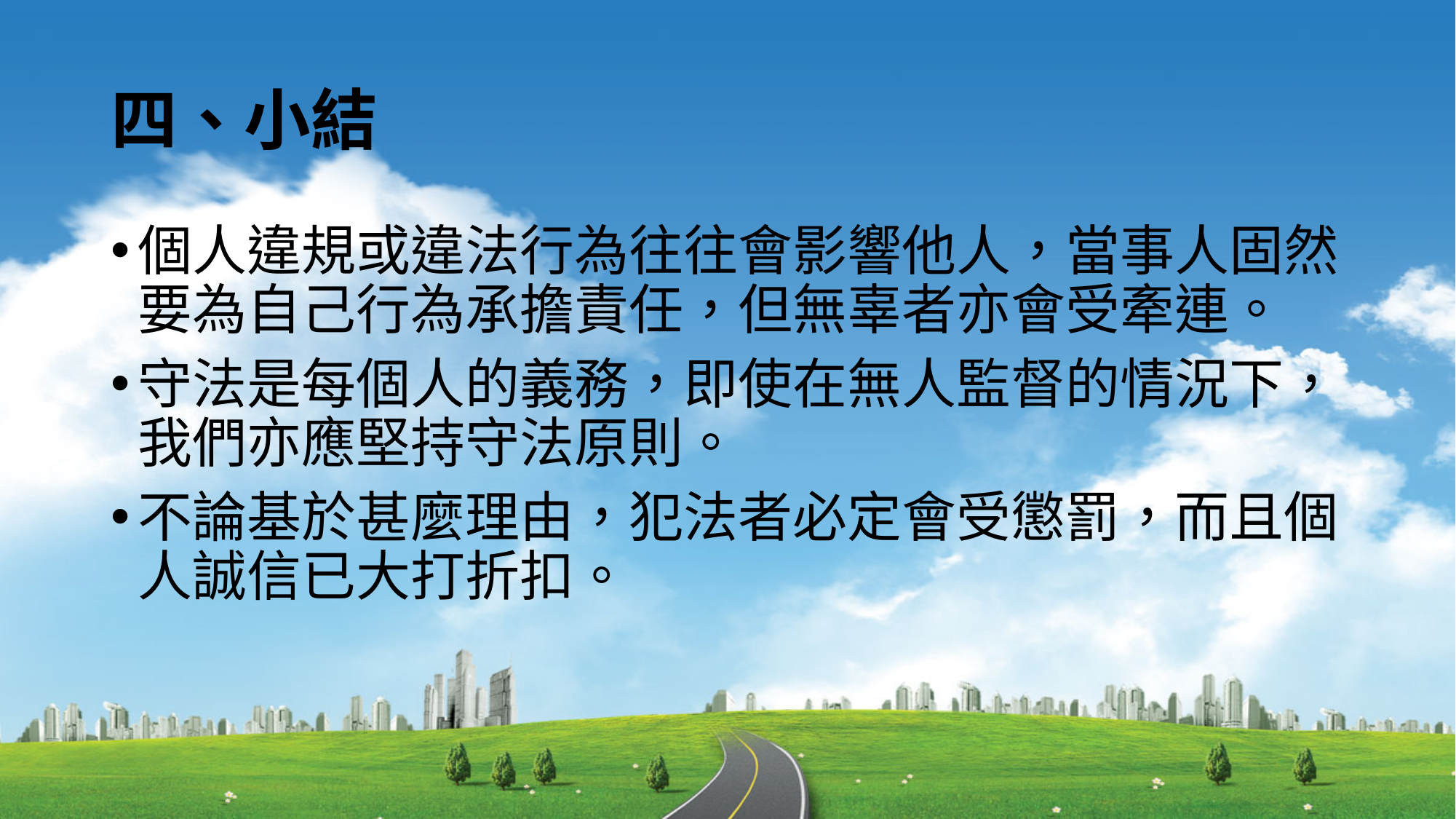

# 四、小結
個人違規或違法行為往往會影響他人，當事人固然要為自己行為承擔責任，但無辜者亦會受牽連。
守法是每個人的義務，即使在無人監督的情況下，我們亦應堅持守法原則。
不論基於甚麼理由，犯法者必定會受懲罰，而且個人誠信已大打折扣。